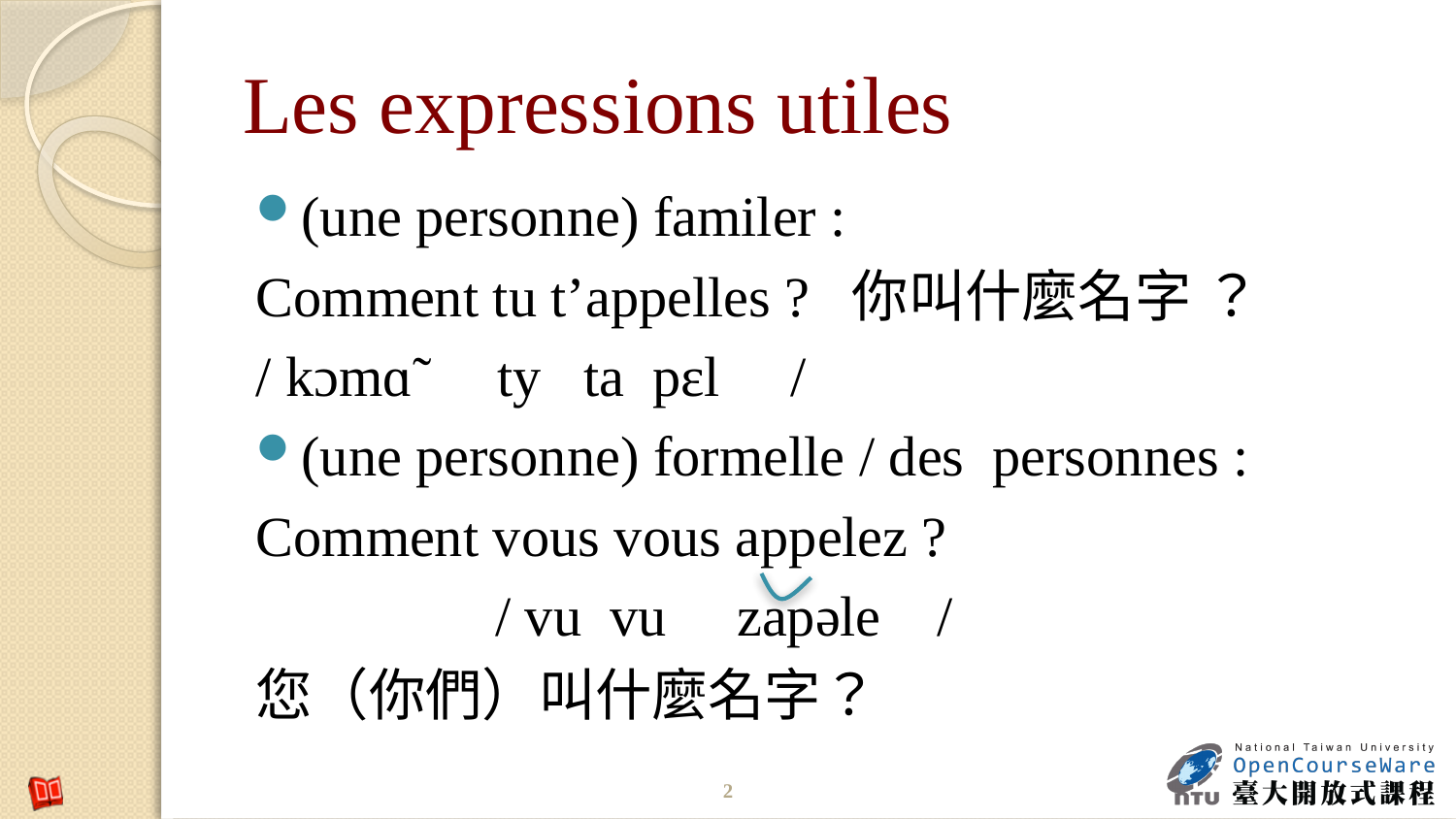

# Les expressions utiles
(une personne) familer :
Comment tu t’appelles ?  你叫什麼名字 ？
/ kɔmɑ̃      ty   ta  pεl     /
(une personne) formelle / des  personnes :
Comment vous vous appelez ?
                 / vu  vu     zapəle    /
您（你們）叫什麼名字？

2